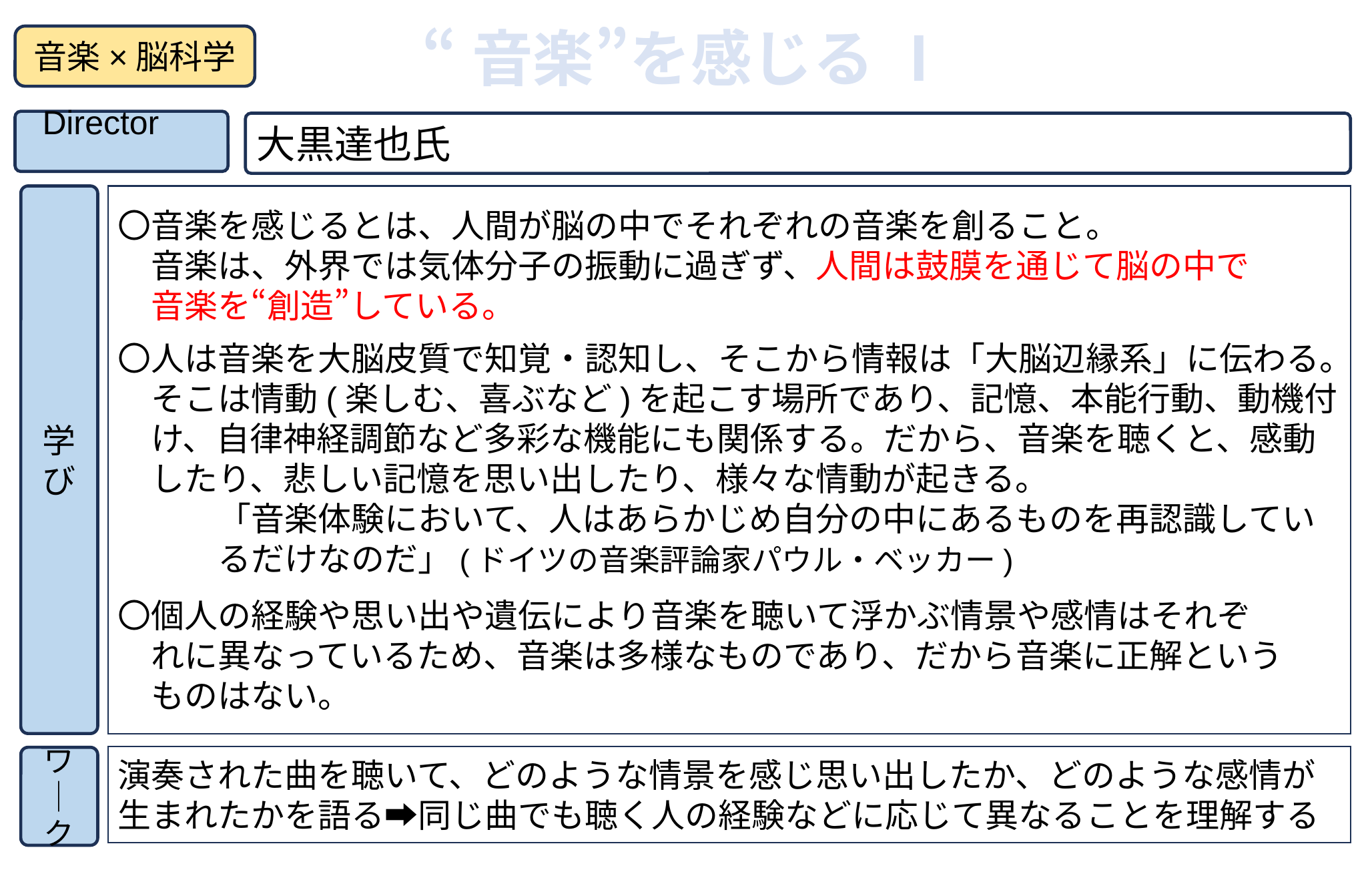

“音楽”を感じる Ⅰ
音楽×脳科学
Director
大黒達也氏
学び
〇音楽を感じるとは、人間が脳の中でそれぞれの音楽を創ること。
　音楽は、外界では気体分子の振動に過ぎず、人間は鼓膜を通じて脳の中で
　音楽を“創造”している。

〇人は音楽を大脳皮質で知覚・認知し、そこから情報は「大脳辺縁系」に伝わる。
　そこは情動(楽しむ、喜ぶなど)を起こす場所であり、記憶、本能行動、動機付
　け、自律神経調節など多彩な機能にも関係する。だから、音楽を聴くと、感動
　したり、悲しい記憶を思い出したり、様々な情動が起きる。
　　　「音楽体験において、人はあらかじめ自分の中にあるものを再認識してい
　　　るだけなのだ」(ドイツの音楽評論家パウル・ベッカー)

〇個人の経験や思い出や遺伝により音楽を聴いて浮かぶ情景や感情はそれぞ
　れに異なっているため、音楽は多様なものであり、だから音楽に正解という
　ものはない。
演奏された曲を聴いて、どのような情景を感じ思い出したか、どのような感情が
生まれたかを語る➡同じ曲でも聴く人の経験などに応じて異なることを理解する
ワ│ク